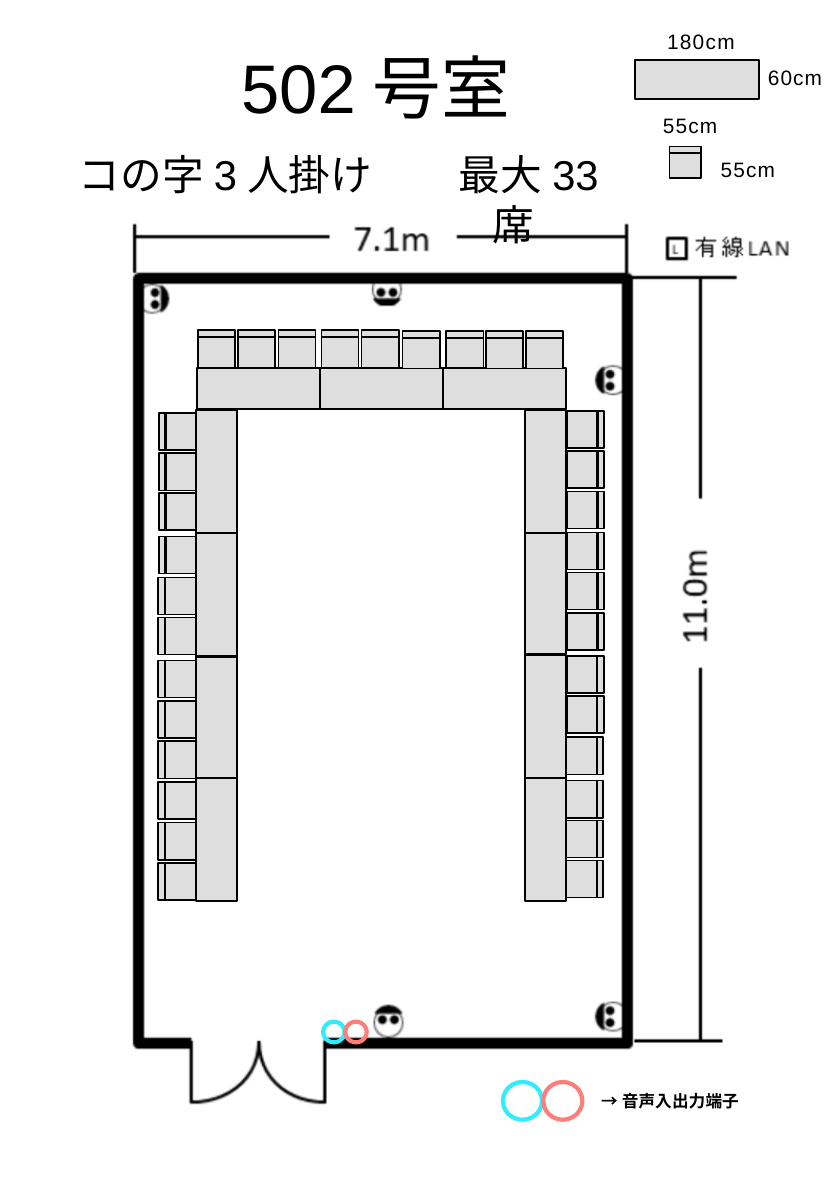

180cm
502号室

60cm
55cm
最大33席
コの字3人掛け

55cm

→音声入出力端子